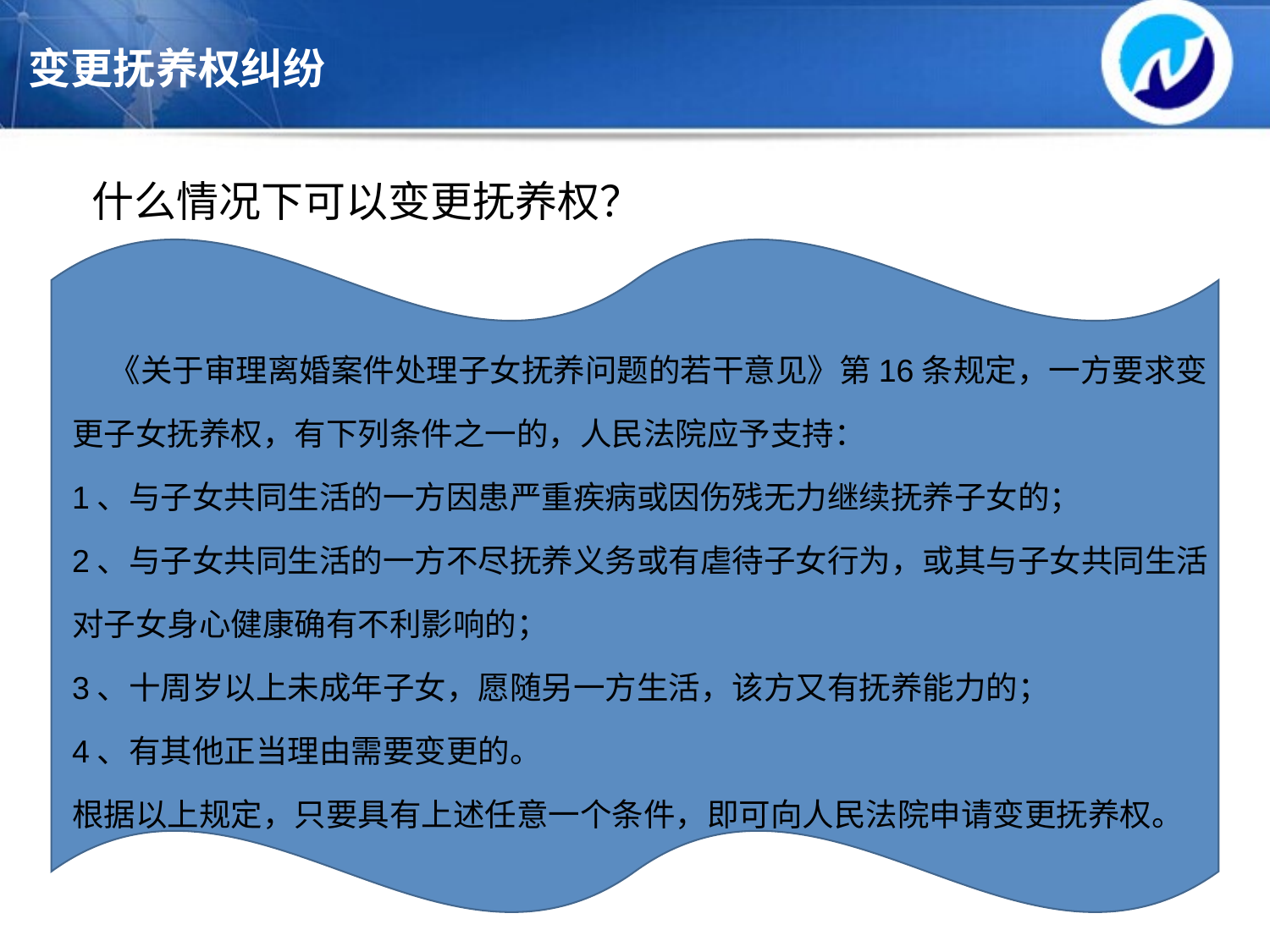

变更抚养权纠纷
什么情况下可以变更抚养权？

《关于审理离婚案件处理子女抚养问题的若干意见》第16条规定，一方要求变更子女抚养权，有下列条件之一的，人民法院应予支持：
1、与子女共同生活的一方因患严重疾病或因伤残无力继续抚养子女的；
2、与子女共同生活的一方不尽抚养义务或有虐待子女行为，或其与子女共同生活对子女身心健康确有不利影响的；
3、十周岁以上未成年子女，愿随另一方生活，该方又有抚养能力的；
4、有其他正当理由需要变更的。
根据以上规定，只要具有上述任意一个条件，即可向人民法院申请变更抚养权。